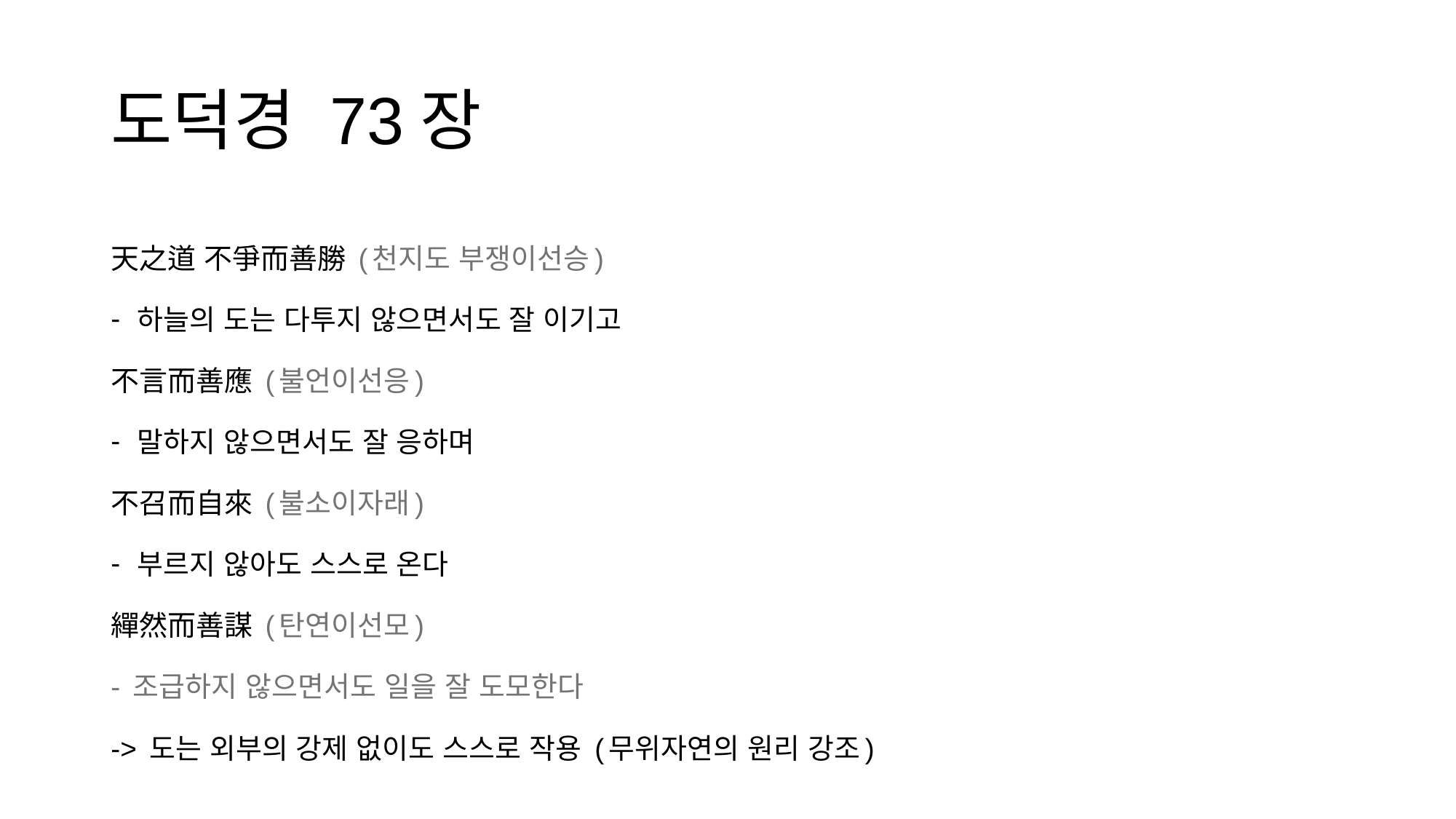

# 도덕경 73장
天之道 不爭而善勝 (천지도 부쟁이선승)
하늘의 도는 다투지 않으면서도 잘 이기고
不言而善應 (불언이선응)
말하지 않으면서도 잘 응하며
不召而自來 (불소이자래)
부르지 않아도 스스로 온다
繟然而善謀 (탄연이선모)
- 조급하지 않으면서도 일을 잘 도모한다
-> 도는 외부의 강제 없이도 스스로 작용 (무위자연의 원리 강조)